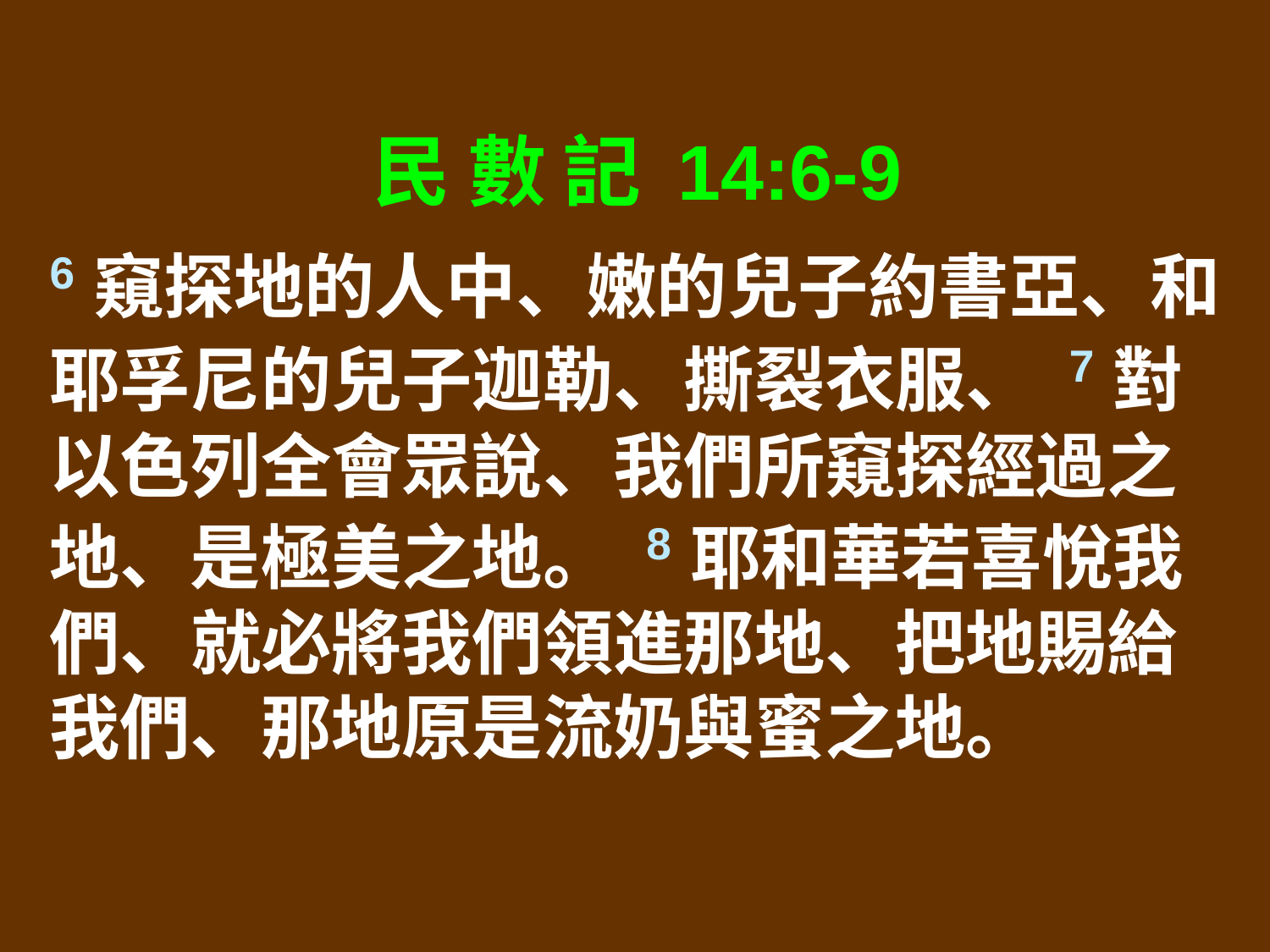

民 數 記 14:6-9
6窺探地的人中、嫩的兒子約書亞、和耶孚尼的兒子迦勒、撕裂衣服、 7對以色列全會眾說、我們所窺探經過之地、是極美之地。 8耶和華若喜悅我們、就必將我們領進那地、把地賜給我們、那地原是流奶與蜜之地。